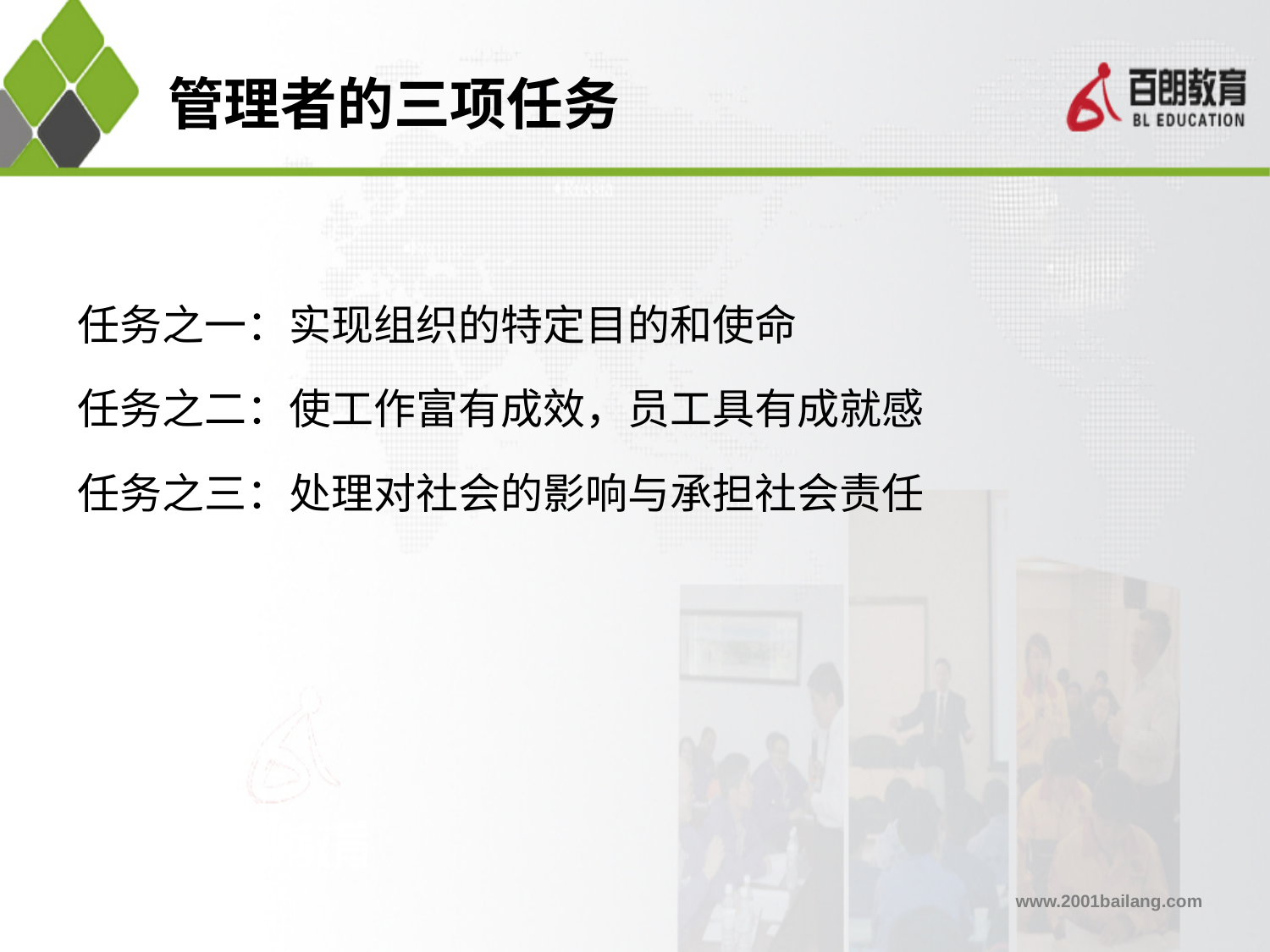

# 管理者的三项任务
任务之一：实现组织的特定目的和使命
任务之二：使工作富有成效，员工具有成就感
任务之三：处理对社会的影响与承担社会责任